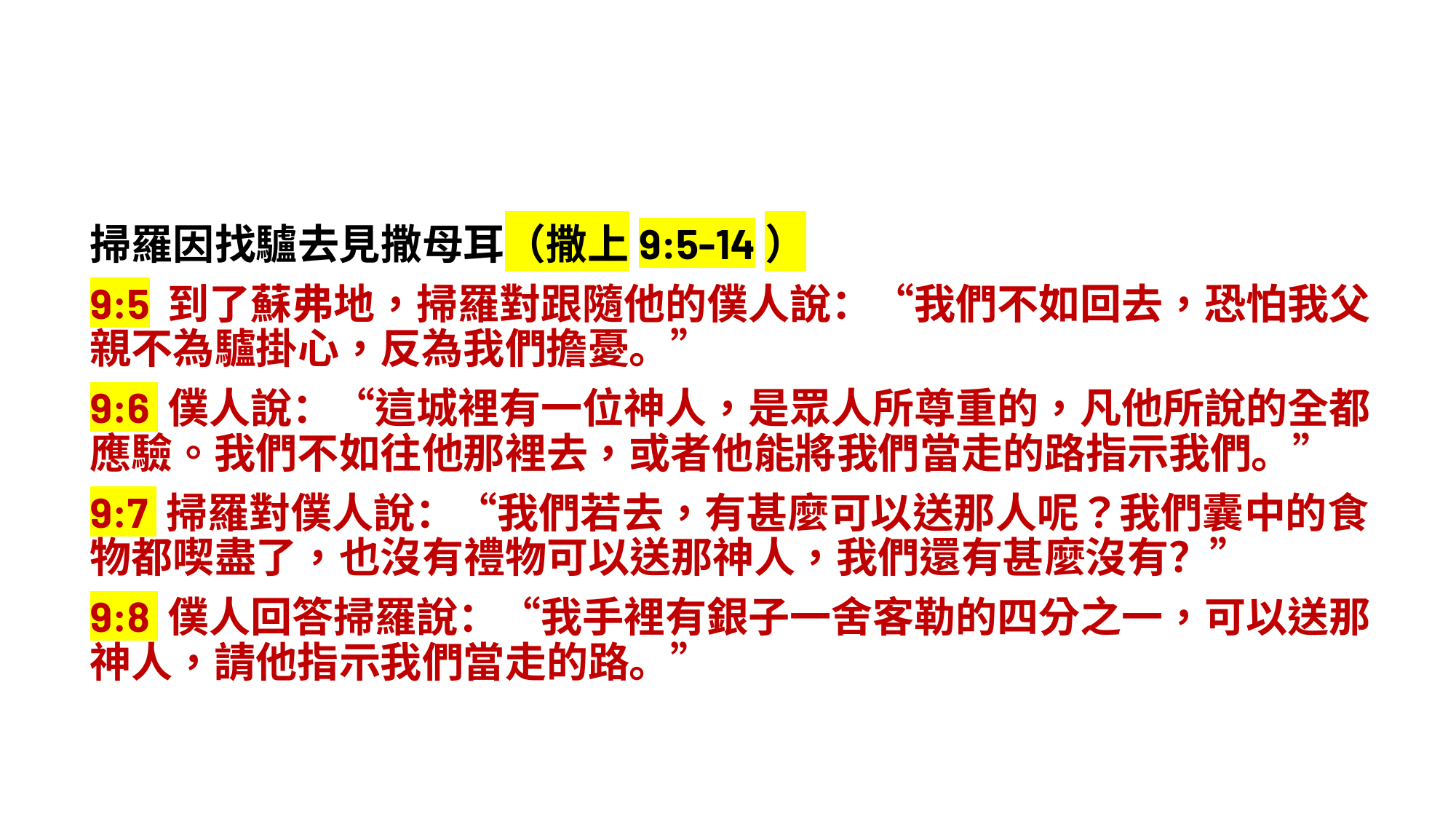

掃羅因找驢去見撒母耳（撒上9:5-14）
9:5 到了蘇弗地，掃羅對跟隨他的僕人說：“我們不如回去，恐怕我父親不為驢掛心，反為我們擔憂。”
9:6 僕人說：“這城裡有一位神人，是眾人所尊重的，凡他所說的全都應驗。我們不如往他那裡去，或者他能將我們當走的路指示我們。”
9:7 掃羅對僕人說：“我們若去，有甚麼可以送那人呢？我們囊中的食物都喫盡了，也沒有禮物可以送那神人，我們還有甚麼沒有？”
9:8 僕人回答掃羅說：“我手裡有銀子一舍客勒的四分之一，可以送那神人，請他指示我們當走的路。”